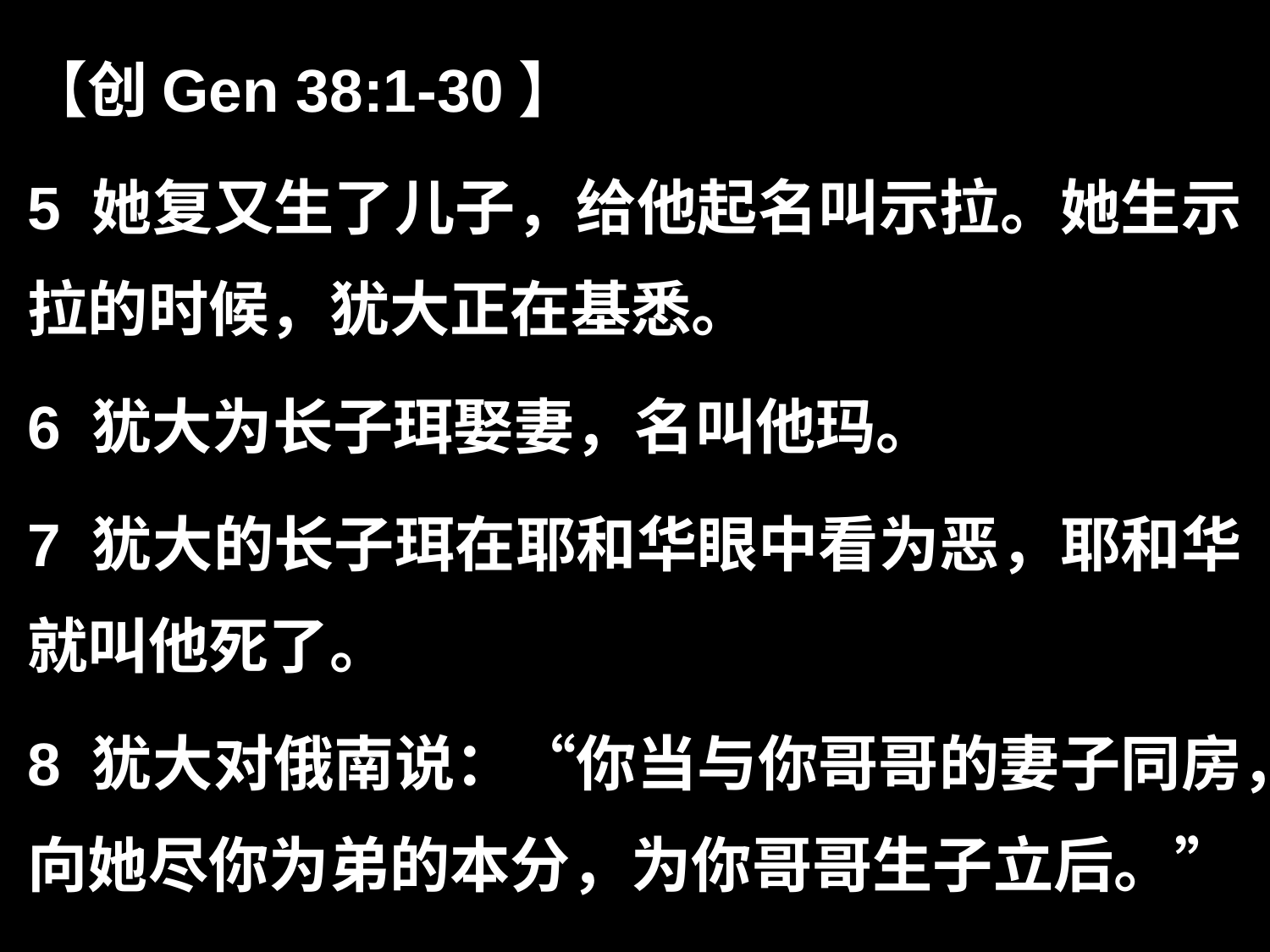

【创Gen 38:1-30】
5 她复又生了儿子，给他起名叫示拉。她生示拉的时候，犹大正在基悉。
6 犹大为长子珥娶妻，名叫他玛。
7 犹大的长子珥在耶和华眼中看为恶，耶和华就叫他死了。
8 犹大对俄南说：“你当与你哥哥的妻子同房，向她尽你为弟的本分，为你哥哥生子立后。”